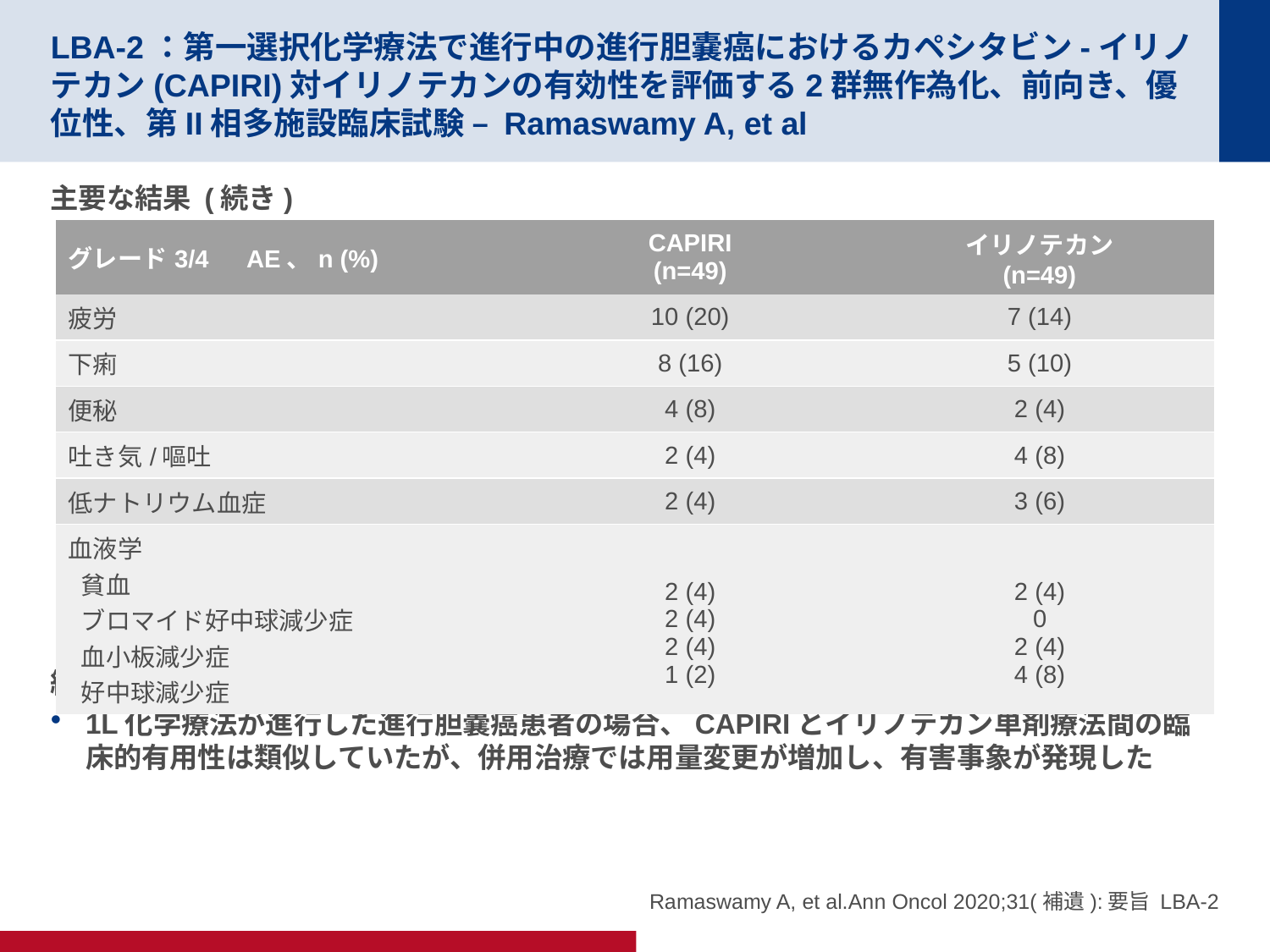

# LBA-2：第一選択化学療法で進行中の進行胆嚢癌におけるカペシタビン-イリノテカン(CAPIRI)対イリノテカンの有効性を評価する2群無作為化、前向き、優位性、第II相多施設臨床試験 – Ramaswamy A, et al
主要な結果 (続き)
結論
1L化学療法が進行した進行胆嚢癌患者の場合、CAPIRIとイリノテカン単剤療法間の臨床的有用性は類似していたが、併用治療では用量変更が増加し、有害事象が発現した
| グレード3/4　AE、n (%) | CAPIRI (n=49) | イリノテカン (n=49) |
| --- | --- | --- |
| 疲労 | 10 (20) | 7 (14) |
| 下痢 | 8 (16) | 5 (10) |
| 便秘 | 4 (8) | 2 (4) |
| 吐き気/嘔吐 | 2 (4) | 4 (8) |
| 低ナトリウム血症 | 2 (4) | 3 (6) |
| 血液学 貧血 ブロマイド好中球減少症 血小板減少症 好中球減少症 | 2 (4) 2 (4) 2 (4) 1 (2) | 2 (4) 0 2 (4) 4 (8) |
Ramaswamy A, et al.Ann Oncol 2020;31(補遺):要旨 LBA-2